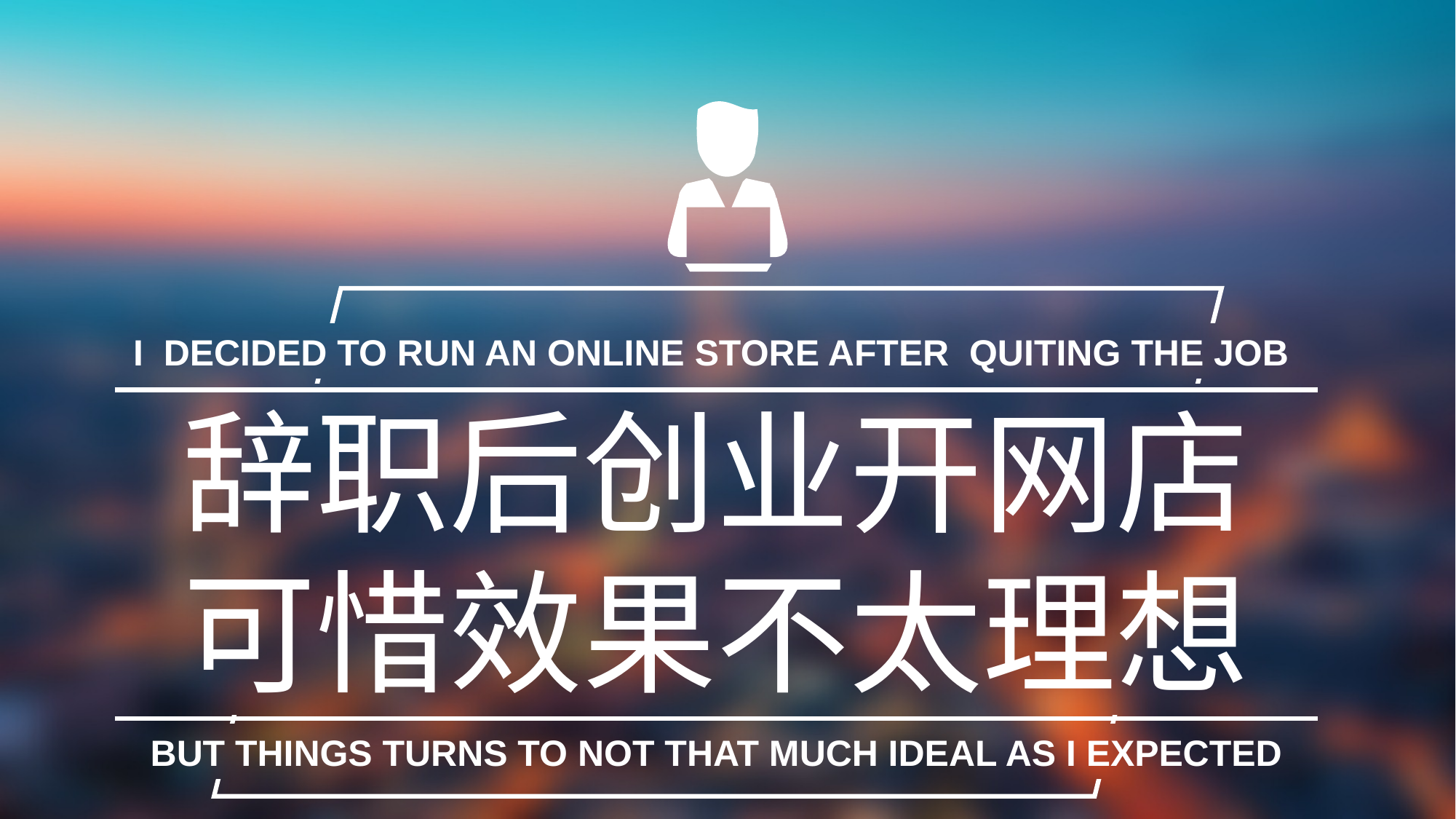

I  DECIDED TO RUN AN ONLINE STORE AFTER  QUITING THE JOB
辞职后创业开网店
可惜效果不太理想
BUT THINGS TURNS TO NOT THAT MUCH IDEAL AS I EXPECTED